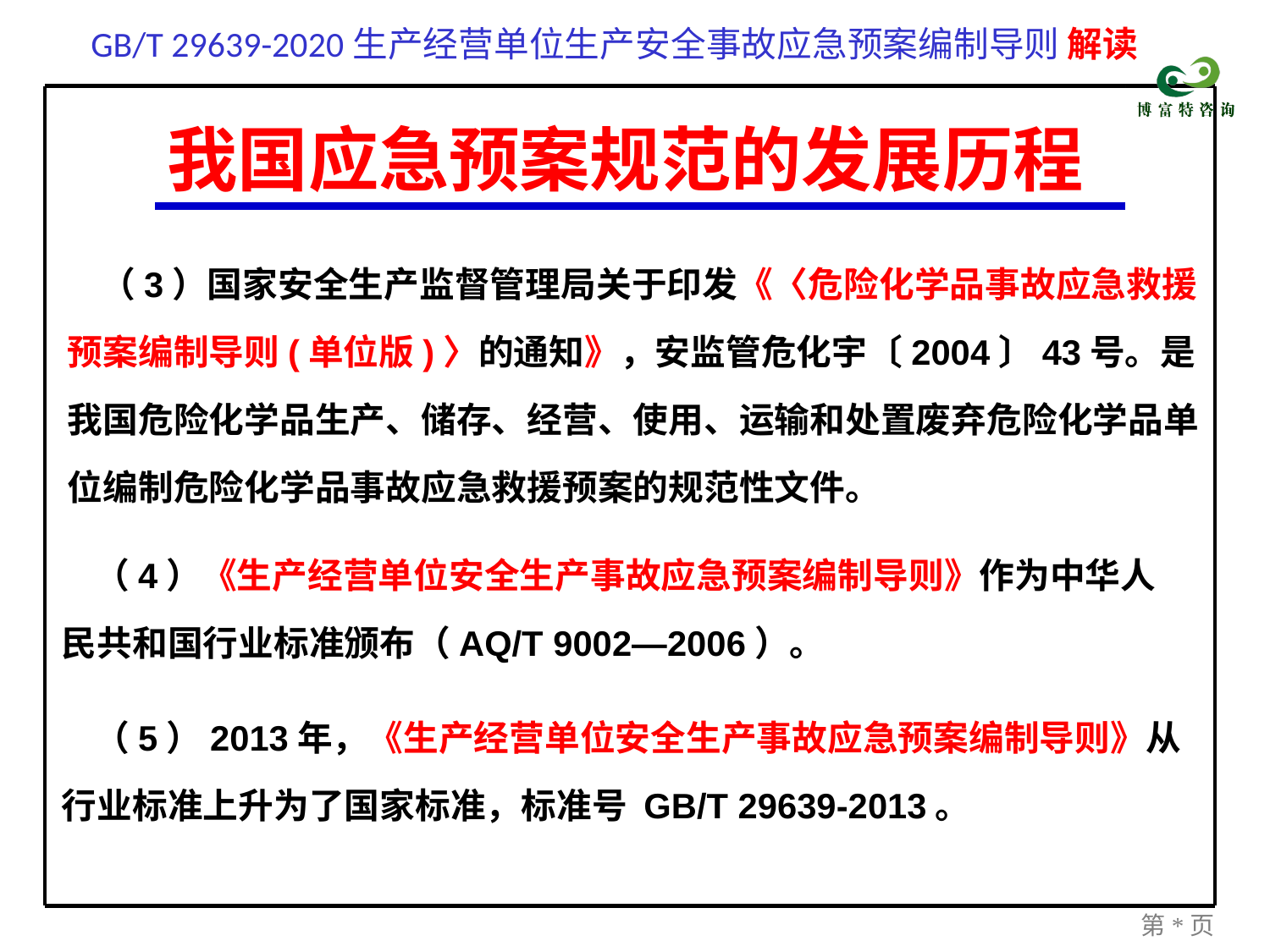

我国应急预案规范的发展历程
   （3）国家安全生产监督管理局关于印发《〈危险化学品事故应急救援预案编制导则(单位版)〉的通知》，安监管危化宇〔2004〕43号。是我国危险化学品生产、储存、经营、使用、运输和处置废弃危险化学品单位编制危险化学品事故应急救援预案的规范性文件。
   （4）《生产经营单位安全生产事故应急预案编制导则》作为中华人民共和国行业标准颁布（AQ/T 9002—2006）。
   （5）2013年，《生产经营单位安全生产事故应急预案编制导则》从行业标准上升为了国家标准，标准号 GB/T 29639-2013。